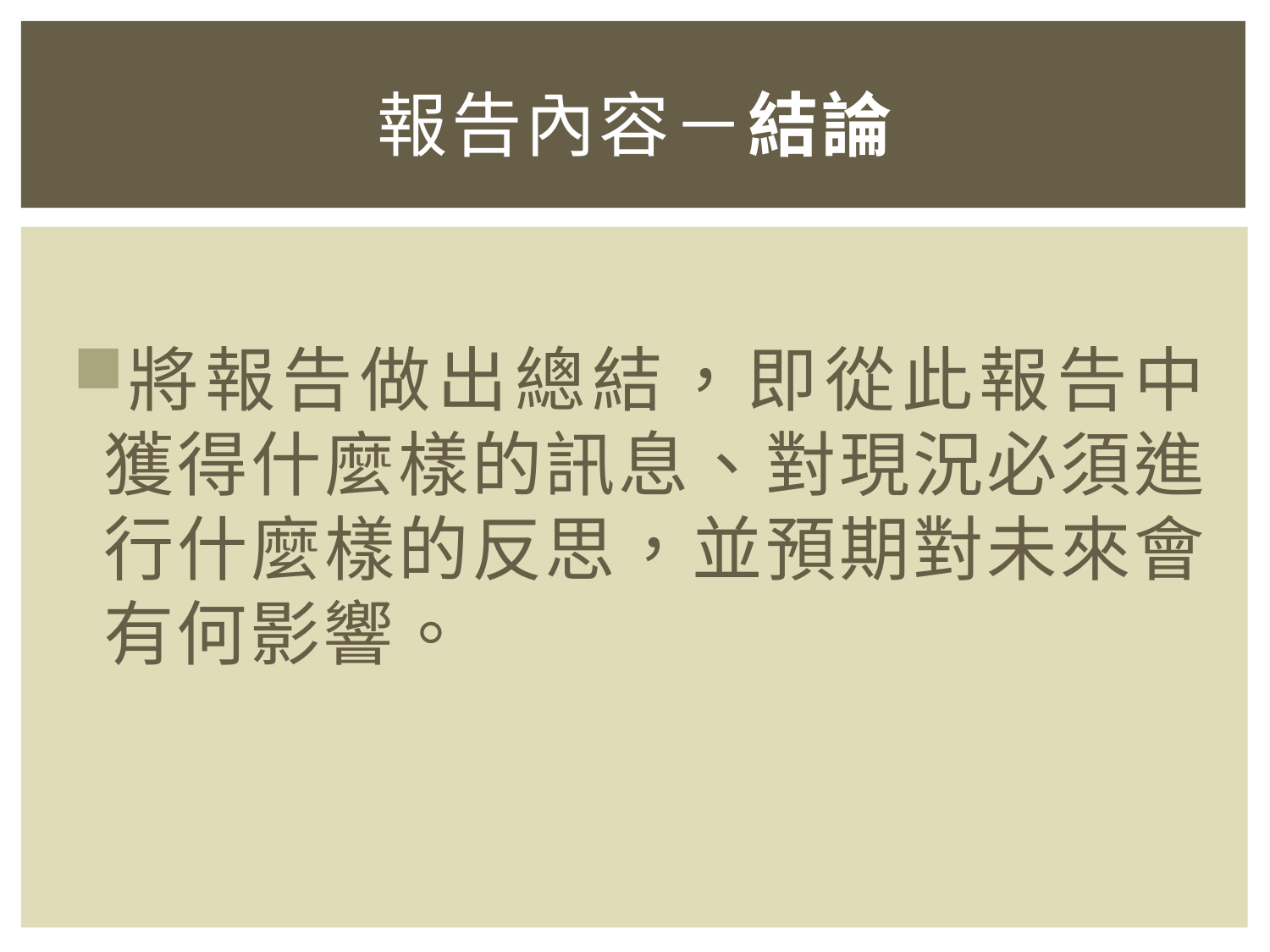

# 報告內容－結論

將報告做出總結，即從此報告中獲得什麼樣的訊息、對現況必須進行什麼樣的反思，並預期對未來會有何影響。